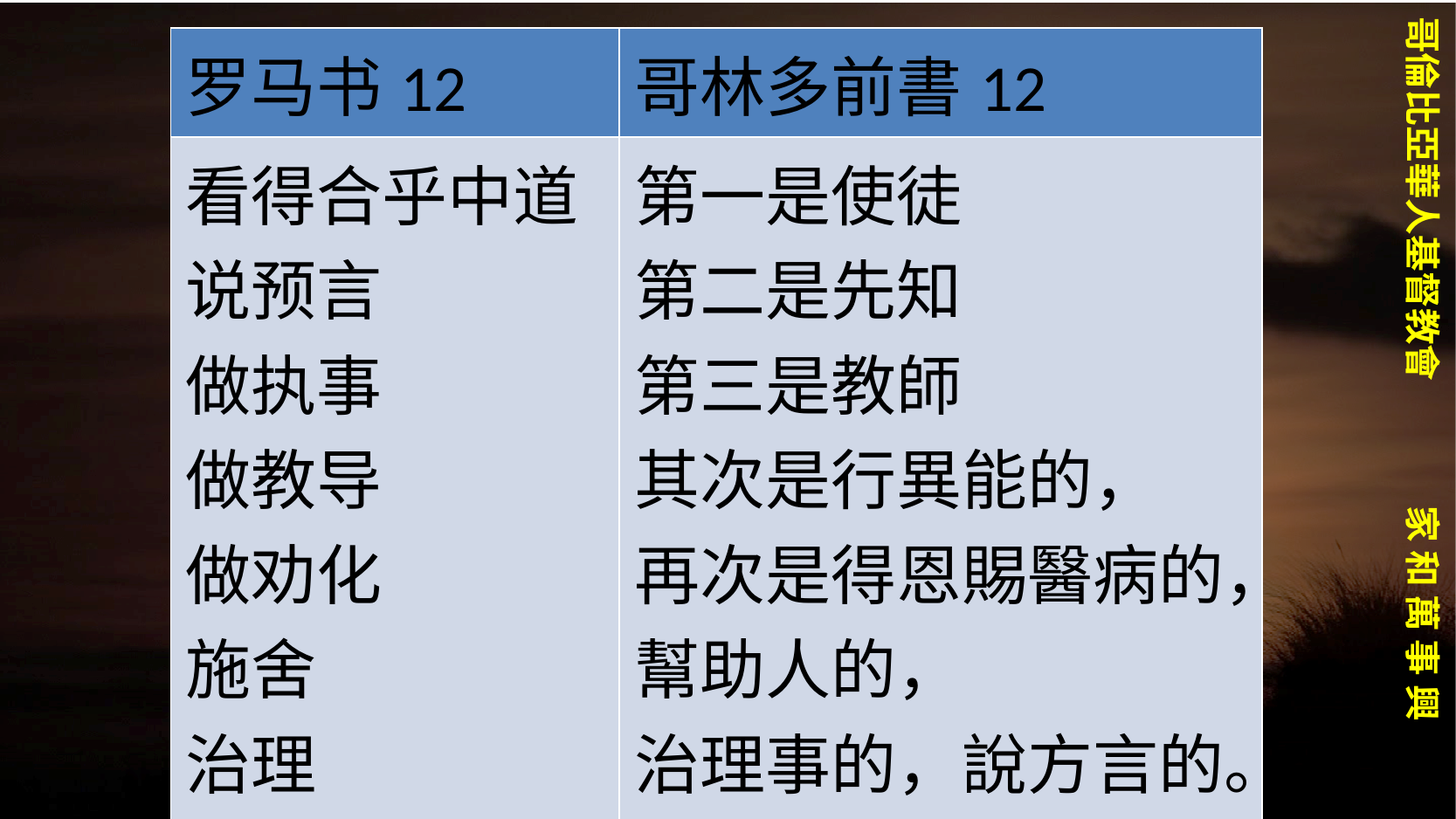

| 罗马书12 | 哥林多前書12 |
| --- | --- |
| 看得合乎中道 说预言 做执事 做教导 做劝化 施舍 治理 怜悯人等等 | 第一是使徒 第二是先知 第三是教師 其次是行異能的， 再次是得恩賜醫病的，幫助人的， 治理事的，說方言的。 翻方言等等 |